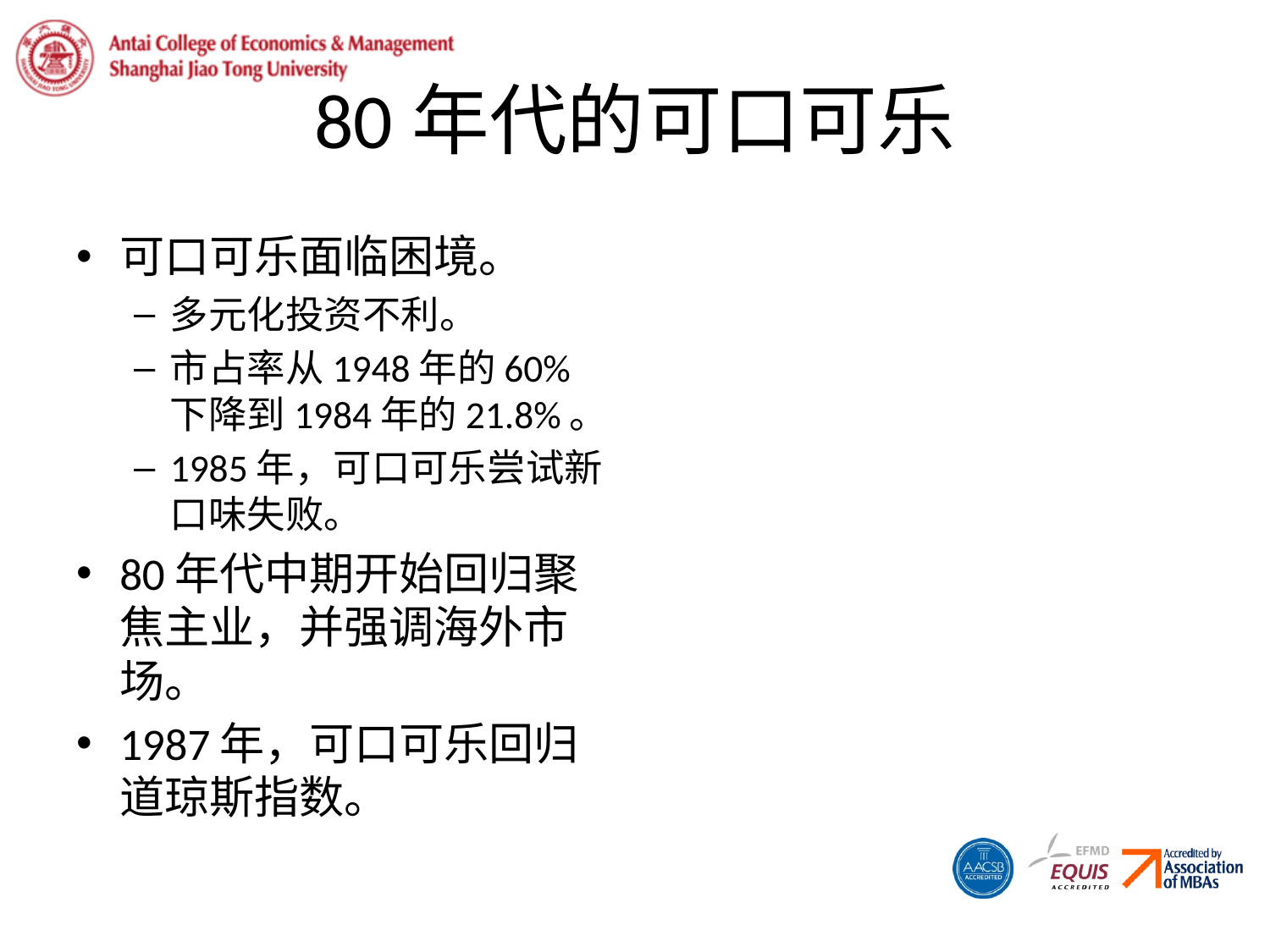

# 80年代的可口可乐
可口可乐面临困境。
多元化投资不利。
市占率从1948年的60%下降到1984年的21.8%。
1985年，可口可乐尝试新口味失败。
80年代中期开始回归聚焦主业，并强调海外市场。
1987年，可口可乐回归道琼斯指数。